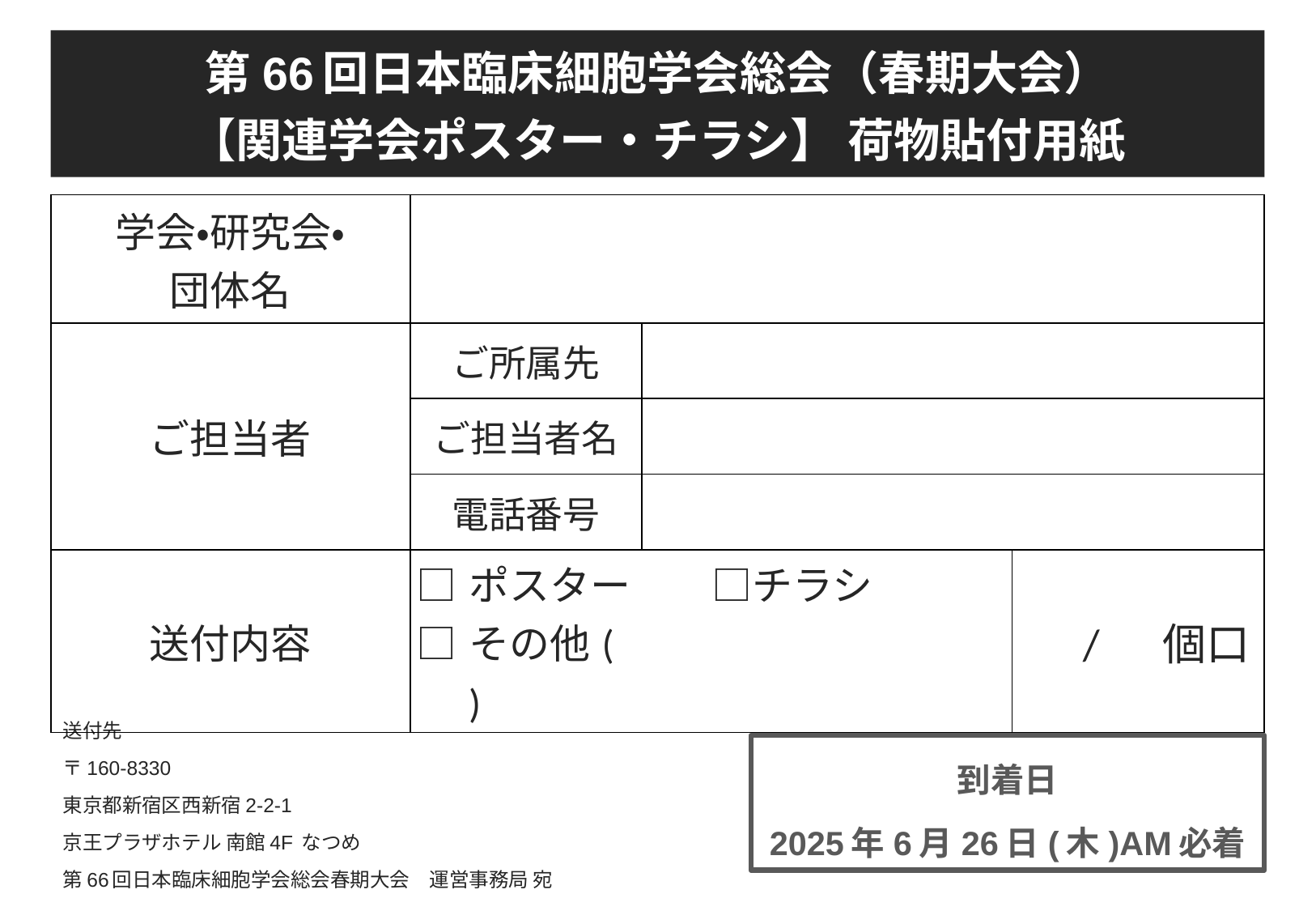

# 第66回日本臨床細胞学会総会（春期大会） 【関連学会ポスター・チラシ】 荷物貼付用紙
| 学会・研究会・ 団体名 |  |  |  |
| --- | --- | --- | --- |
| ご担当者 | ご所属先 |  |  |
|  | ご担当者名 |  |  |
|  | 電話番号 |  |  |
| 送付内容 | □ポスター　　□チラシ □その他(　　　　　　　　　) |  | / 　個口 |
送付先
〒160-8330
東京都新宿区西新宿2-2-1
京王プラザホテル 南館4F なつめ
第66回日本臨床細胞学会総会春期大会　運営事務局 宛
到着日
2025年6月26日(木)AM必着